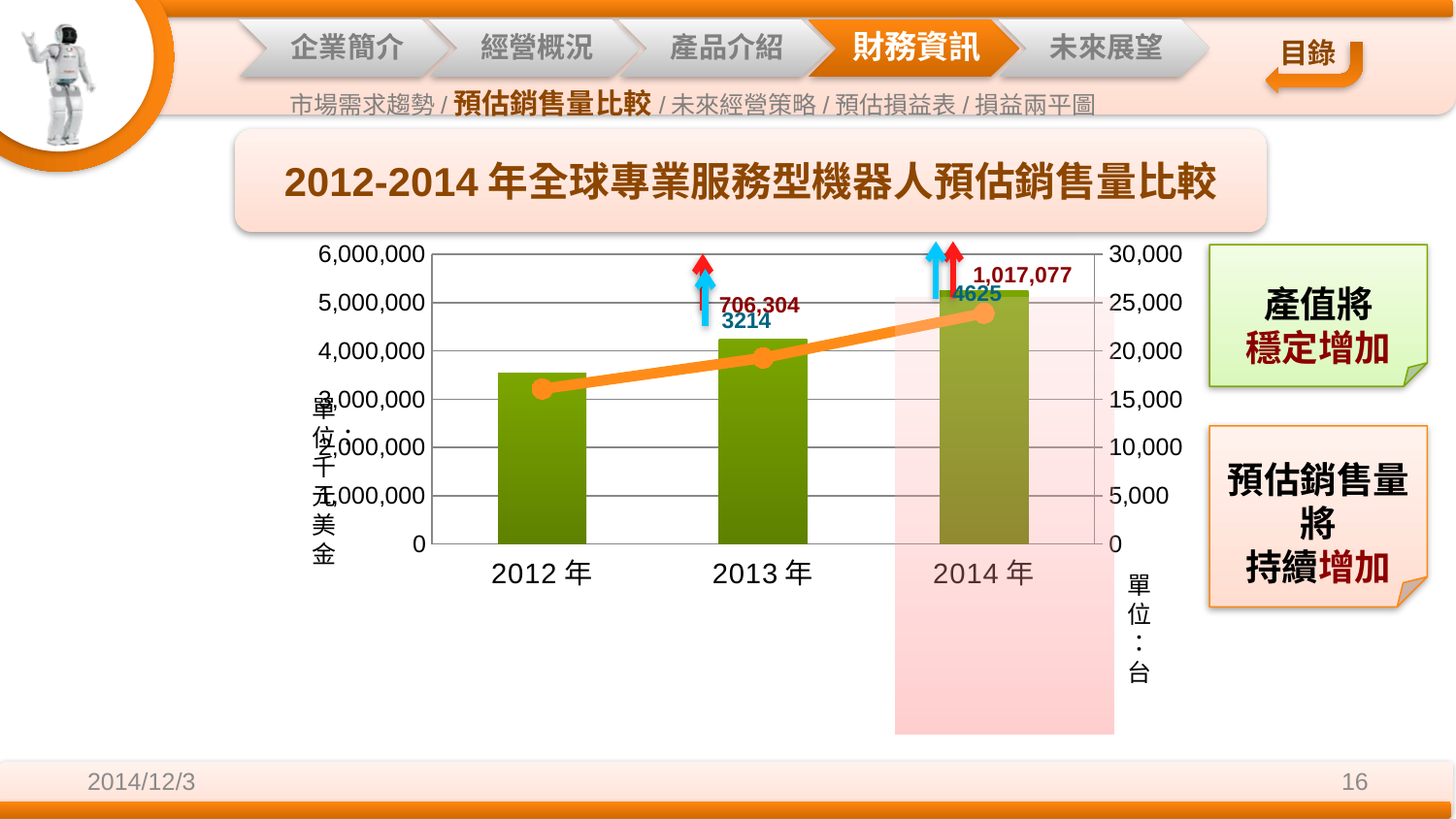

市場需求趨勢/預估銷售量比較/未來經營策略/預估損益表/損益兩平圖
2012-2014年全球專業服務型機器人預估銷售量比較

### Chart

| Category | 產值 | 預估銷售量 |
|---|---|---|
| 2012年 | 3531520.0 | 16067.0 |
| 2013年 | 4237824.0 | 19281.0 |
| 2014年 | 5254901.0 | 23906.0 |
1,017,077

4625

產值將
穩定增加
706,304
3214
單位：
千元美金

預估銷售量將
持續增加
單位
：台
2014/12/3
16